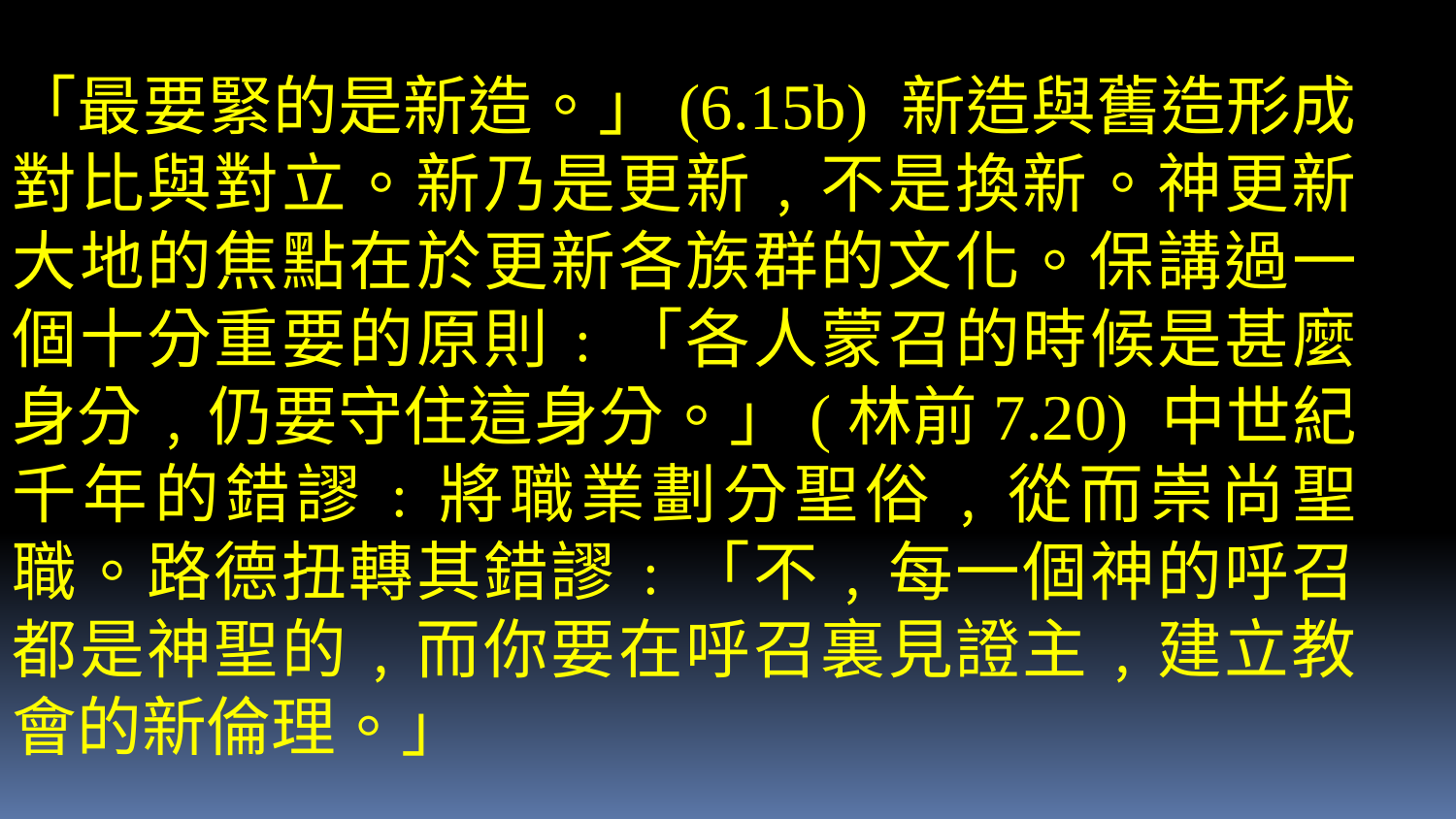

「最要緊的是新造。」(6.15b) 新造與舊造形成對比與對立。新乃是更新﹐不是換新。神更新大地的焦點在於更新各族群的文化。保講過一個十分重要的原則﹕「各人蒙召的時候是甚麼身分﹐仍要守住這身分。」(林前7.20) 中世紀千年的錯謬﹕將職業劃分聖俗﹐從而崇尚聖職。路德扭轉其錯謬﹕「不﹐每一個神的呼召都是神聖的﹐而你要在呼召裏見證主﹐建立教會的新倫理。」